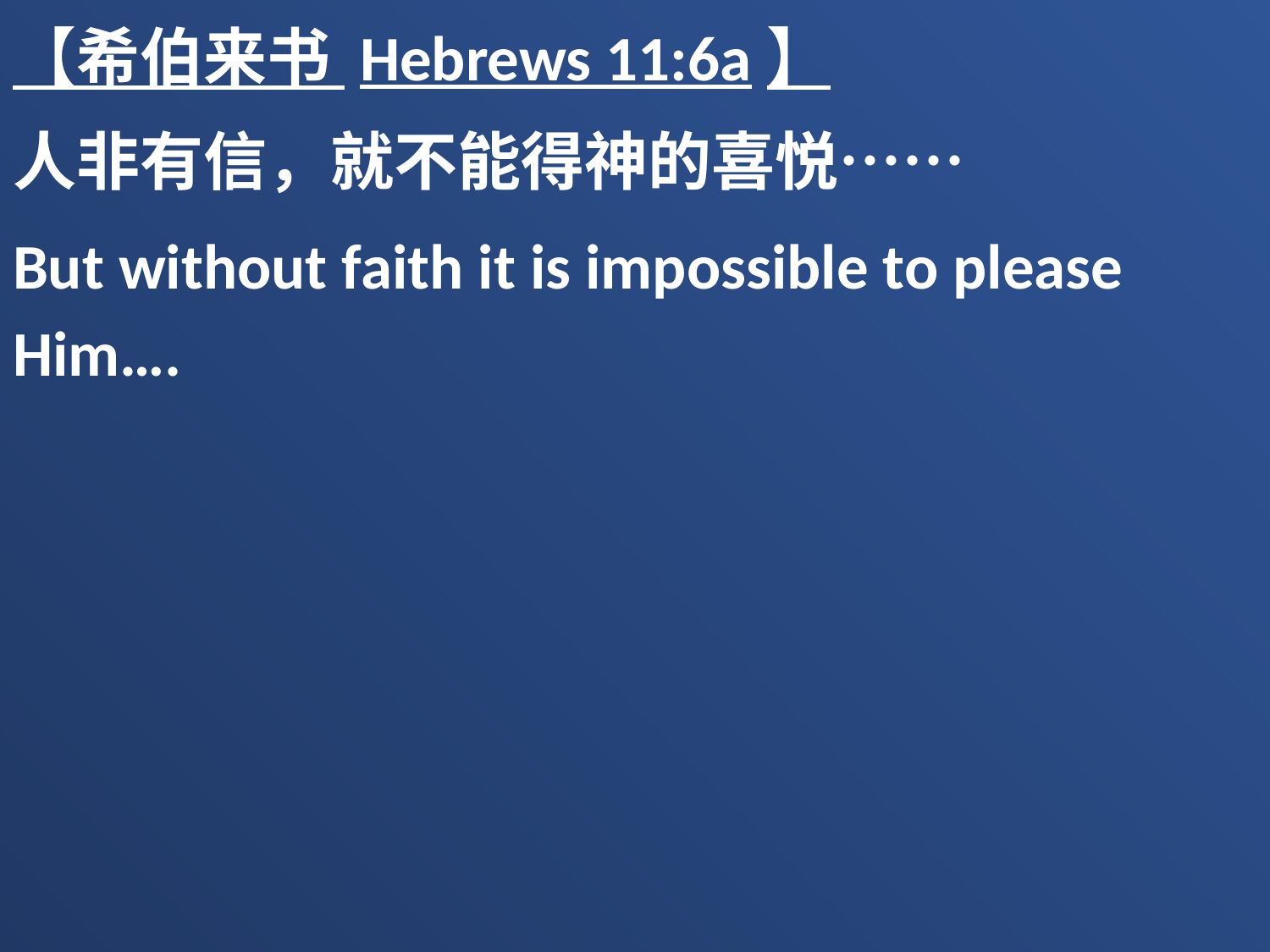

【希伯来书 Hebrews 11:6a】
人非有信，就不能得神的喜悦……
But without faith it is impossible to please Him….